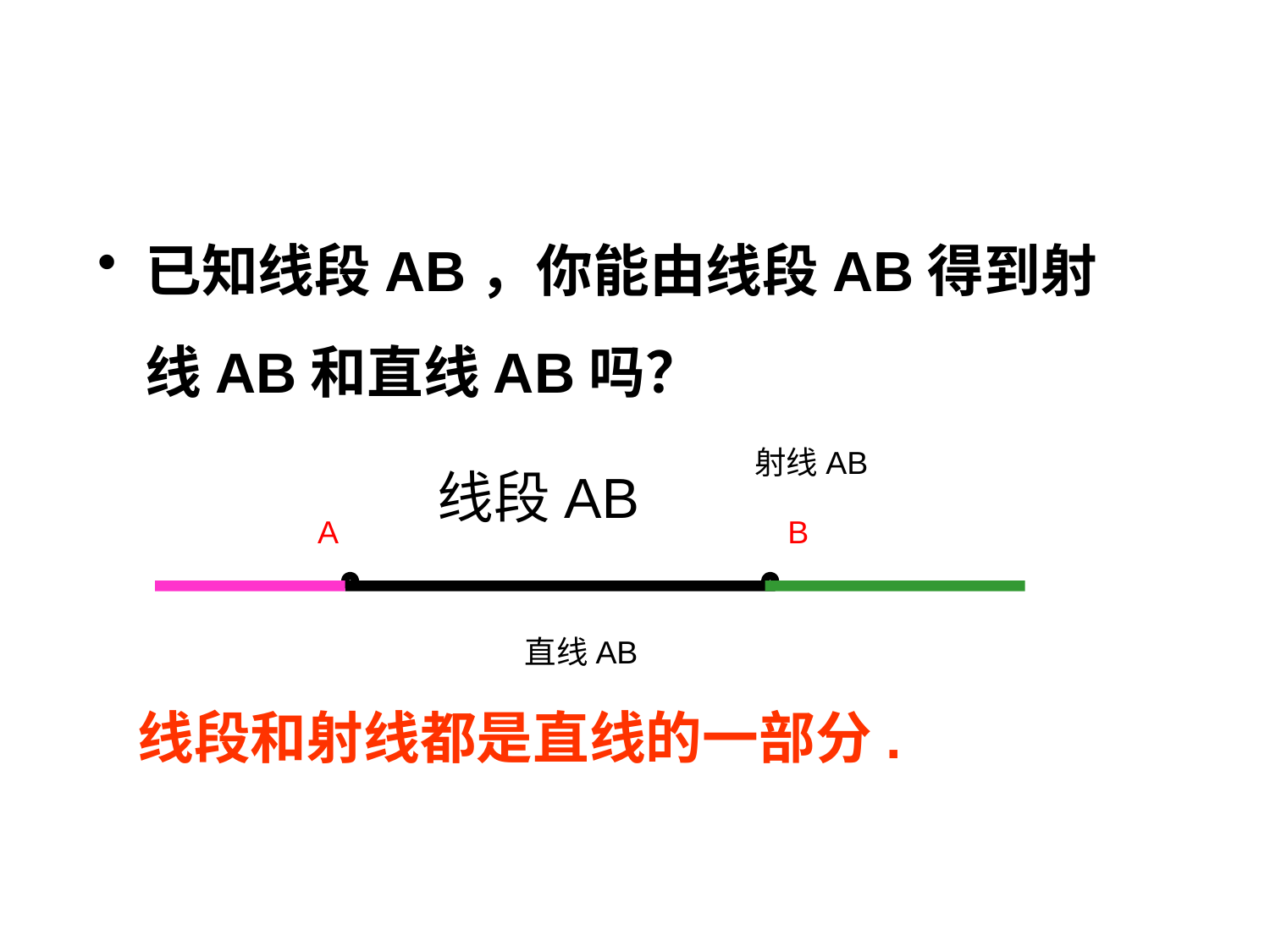

已知线段AB，你能由线段AB得到射线AB和直线AB吗？

射线AB
线段AB
A
B

直线AB
线段和射线都是直线的一部分.